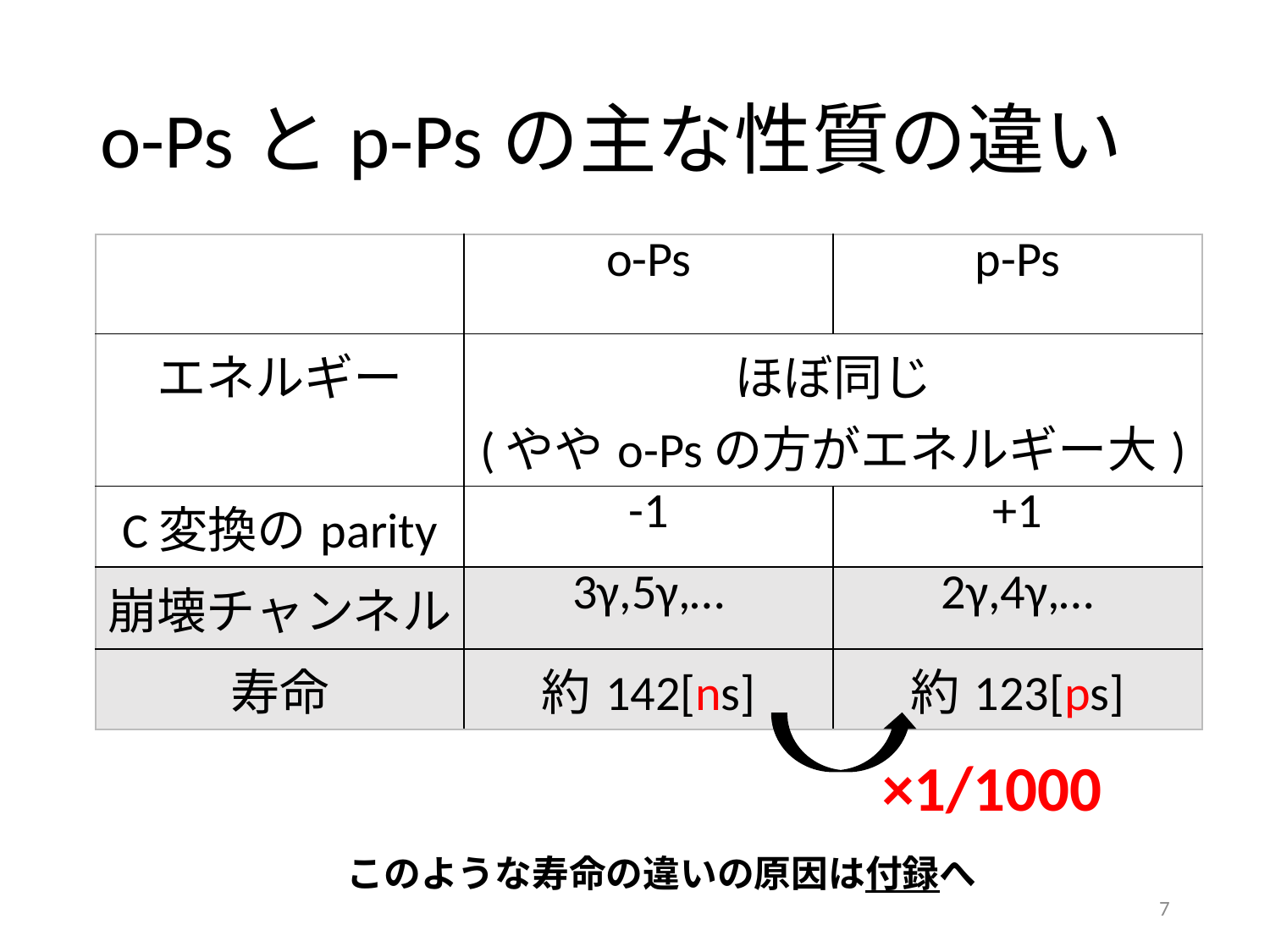

# o-Psとp-Psの主な性質の違い
|  | o-Ps | p-Ps |
| --- | --- | --- |
| エネルギー | ほぼ同じ (ややo-Psの方がエネルギー大) |  |
| C変換のparity | -1 | +1 |
| 崩壊チャンネル | 3γ,5γ,… | 2γ,4γ,… |
| 寿命 | 約142[ns] | 約123[ps] |

×1/1000
このような寿命の違いの原因は付録へ
7